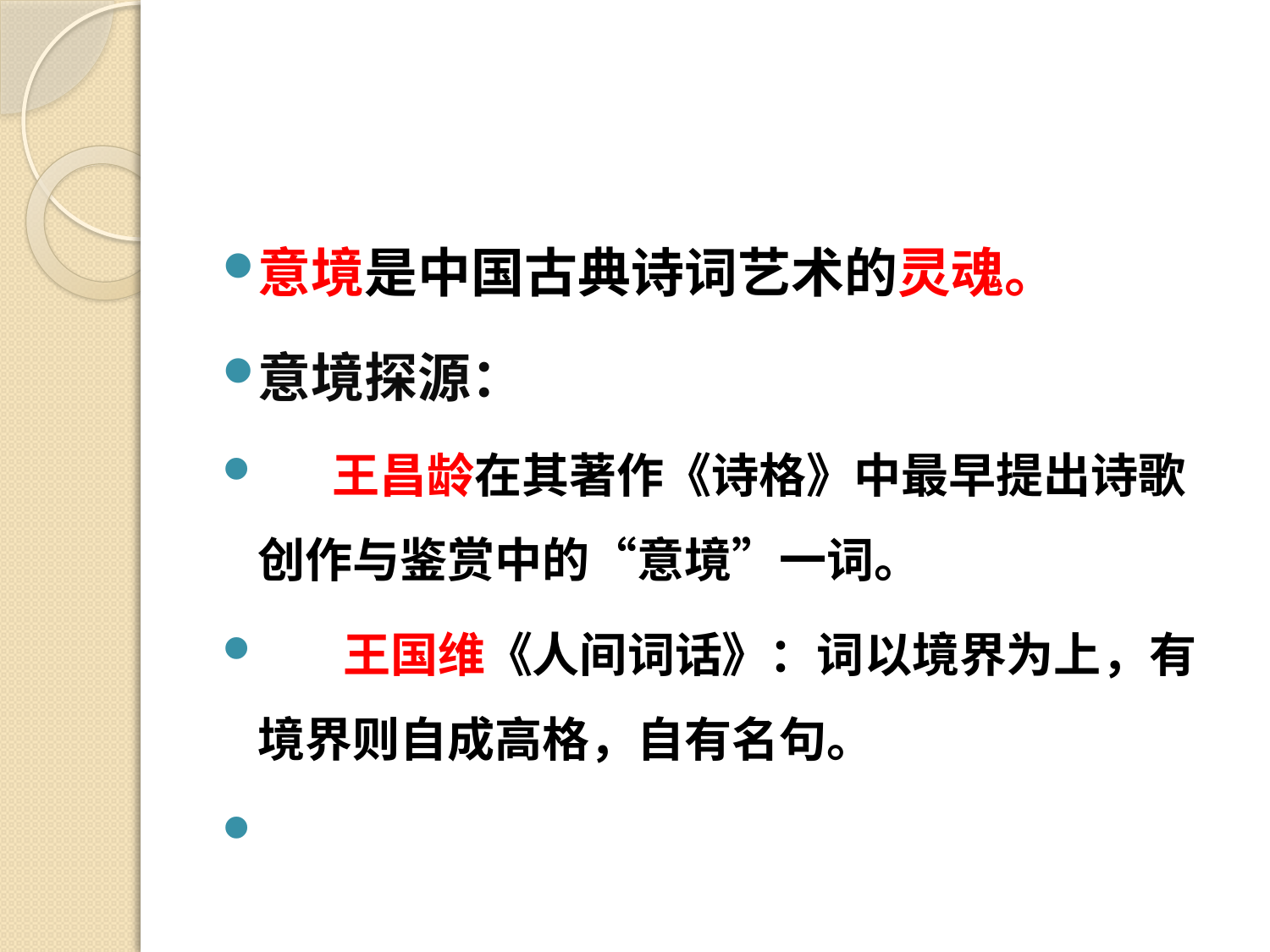

#
意境是中国古典诗词艺术的灵魂。
意境探源：
      王昌龄在其著作《诗格》中最早提出诗歌创作与鉴赏中的“意境”一词。
       王国维《人间词话》：词以境界为上，有境界则自成高格，自有名句。